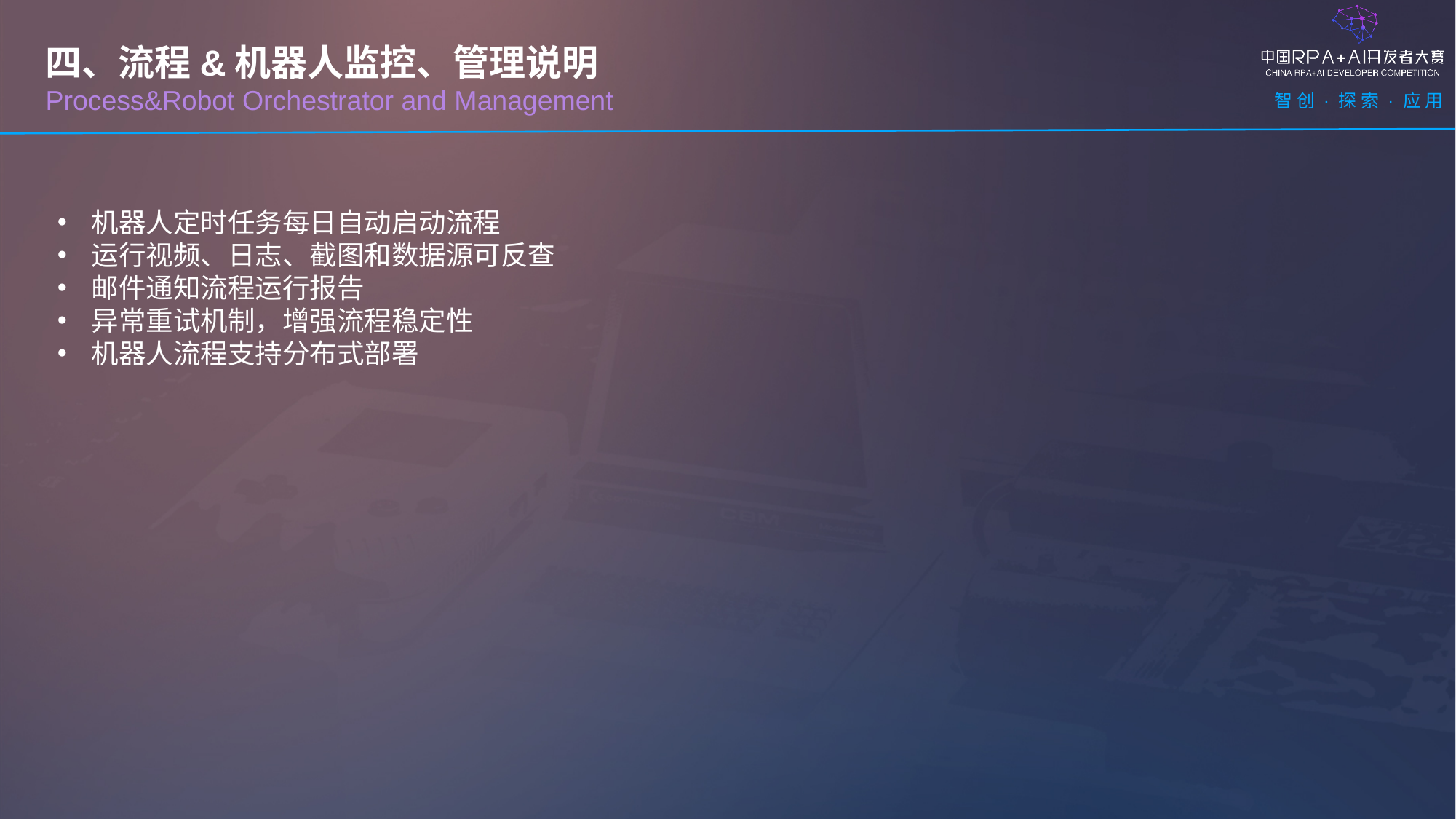

四、流程&机器人监控、管理说明
Process&Robot Orchestrator and Management
机器人定时任务每日自动启动流程
运行视频、日志、截图和数据源可反查
邮件通知流程运行报告
异常重试机制，增强流程稳定性
机器人流程支持分布式部署